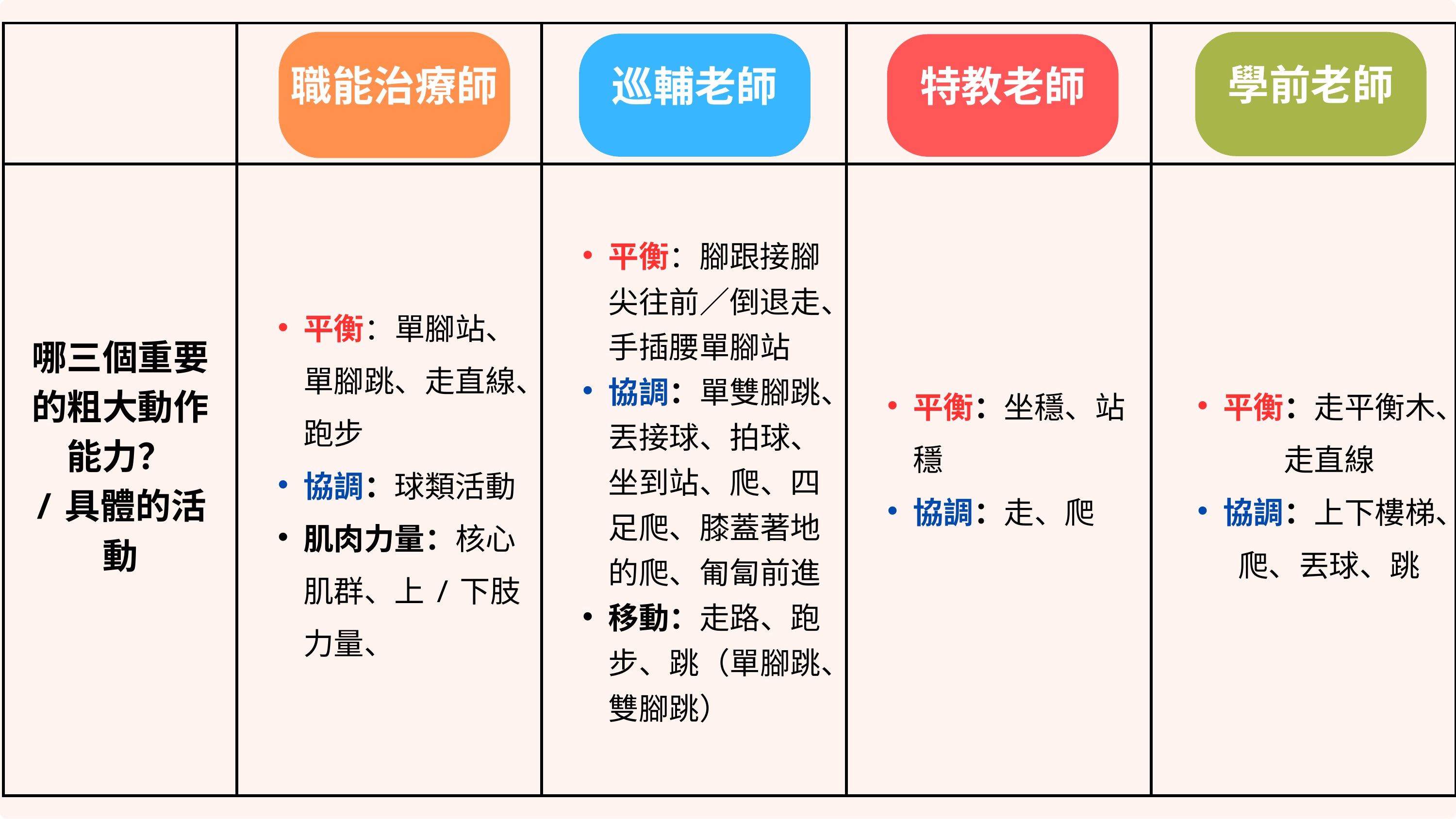

|  |  |  |  |  |
| --- | --- | --- | --- | --- |
| 哪三個重要的粗大動作能力？ /具體的活動 | 平衡：單腳站、單腳跳、走直線、跑步 協調：球類活動 肌肉力量：核心肌群、上/下肢力量、 | 平衡：腳跟接腳尖往前／倒退走、手插腰單腳站 協調：單雙腳跳、丟接球、拍球、坐到站、爬、四足爬、膝蓋著地的爬、匍匐前進 移動：走路、跑步、跳（單腳跳、雙腳跳） | 平衡：坐穩、站穩 協調：走、爬 | 平衡：走平衡木、走直線 協調：上下樓梯、爬、丟球、跳 |
| 哪三個重要的粗大動作能力？ /具體的活動 | 平衡：單腳站、單腳跳、走直線、跑步 協調：球類活動 肌肉力量：核心肌群、上/下肢力量、 | 平衡：腳跟接腳尖往前／倒退走、手插腰單腳站 協調：單雙腳跳、丟接球、拍球、坐到站、爬、四足爬、膝蓋著地的爬、匍匐前進 移動：走路、跑步、跳（單腳跳、雙腳跳） | 平衡：坐穩、站穩 協調：走、爬 | 平衡：走平衡木、走直線 協調：上下樓梯、爬、丟球、跳 |
| 哪三個重要的粗大動作能力？ /具體的活動 | 平衡：單腳站、單腳跳、走直線、跑步 協調：球類活動 肌肉力量：核心肌群、上/下肢力量、 | 平衡：腳跟接腳尖往前／倒退走、手插腰單腳站 協調：單雙腳跳、丟接球、拍球、坐到站、爬、四足爬、膝蓋著地的爬、匍匐前進 移動：走路、跑步、跳（單腳跳、雙腳跳） | 平衡：坐穩、站穩 協調：走、爬 | 平衡：走平衡木、走直線 協調：上下樓梯、爬、丟球、跳 |
| 哪三個重要的粗大動作能力？ /具體的活動 | 平衡：單腳站、單腳跳、走直線、跑步 協調：球類活動 肌肉力量：核心肌群、上/下肢力量、 | 平衡：腳跟接腳尖往前／倒退走、手插腰單腳站 協調：單雙腳跳、丟接球、拍球、坐到站、爬、四足爬、膝蓋著地的爬、匍匐前進 移動：走路、跑步、跳（單腳跳、雙腳跳） | 平衡：坐穩、站穩 協調：走、爬 | 平衡：走平衡木、走直線 協調：上下樓梯、爬、丟球、跳 |

職能治療師

學前老師

巡輔老師

特教老師